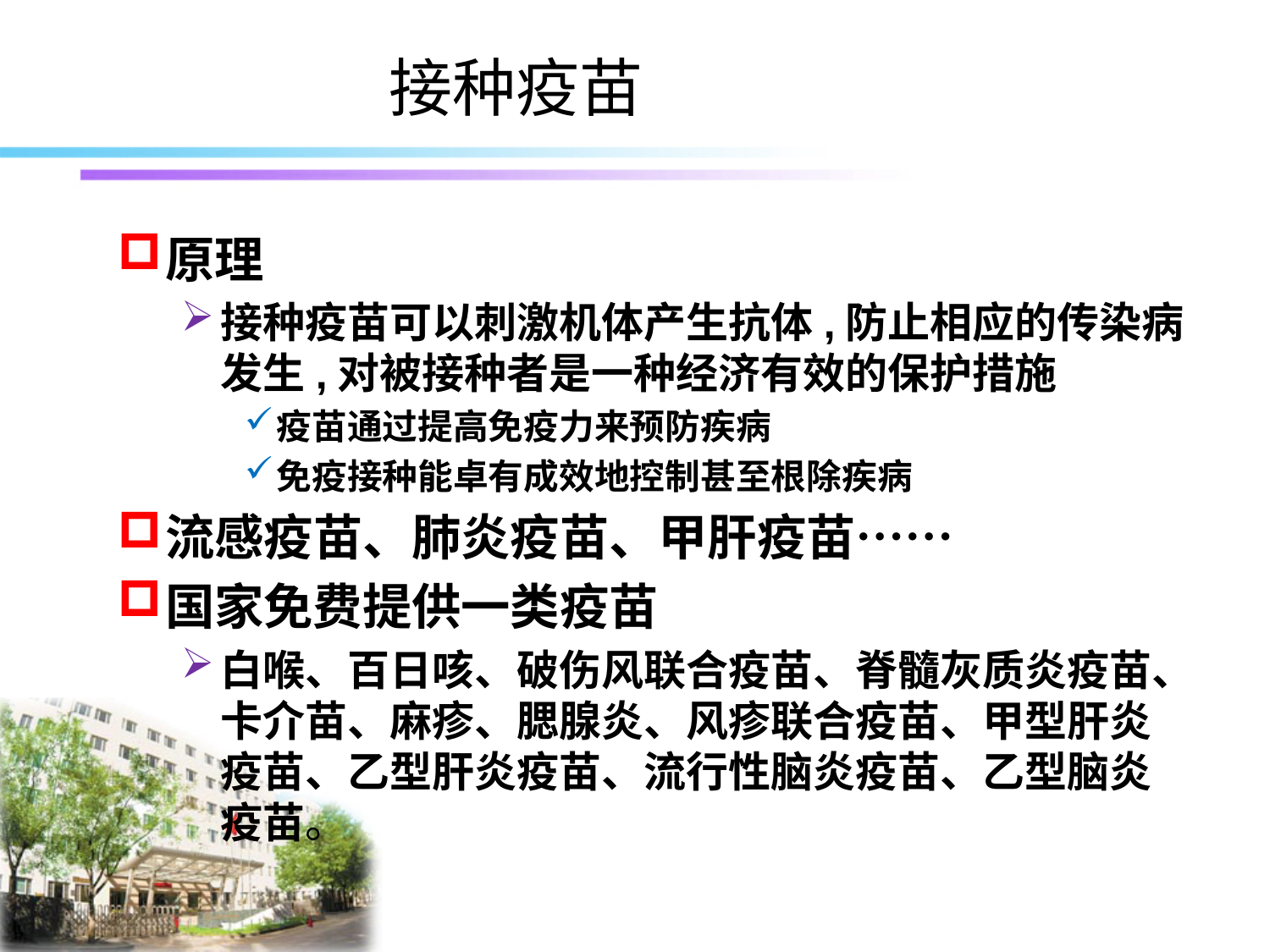

# 接种疫苗
原理
接种疫苗可以刺激机体产生抗体,防止相应的传染病发生,对被接种者是一种经济有效的保护措施
疫苗通过提高免疫力来预防疾病
免疫接种能卓有成效地控制甚至根除疾病
流感疫苗、肺炎疫苗、甲肝疫苗……
国家免费提供一类疫苗
白喉、百日咳、破伤风联合疫苗、脊髓灰质炎疫苗、卡介苗、麻疹、腮腺炎、风疹联合疫苗、甲型肝炎疫苗、乙型肝炎疫苗、流行性脑炎疫苗、乙型脑炎疫苗。